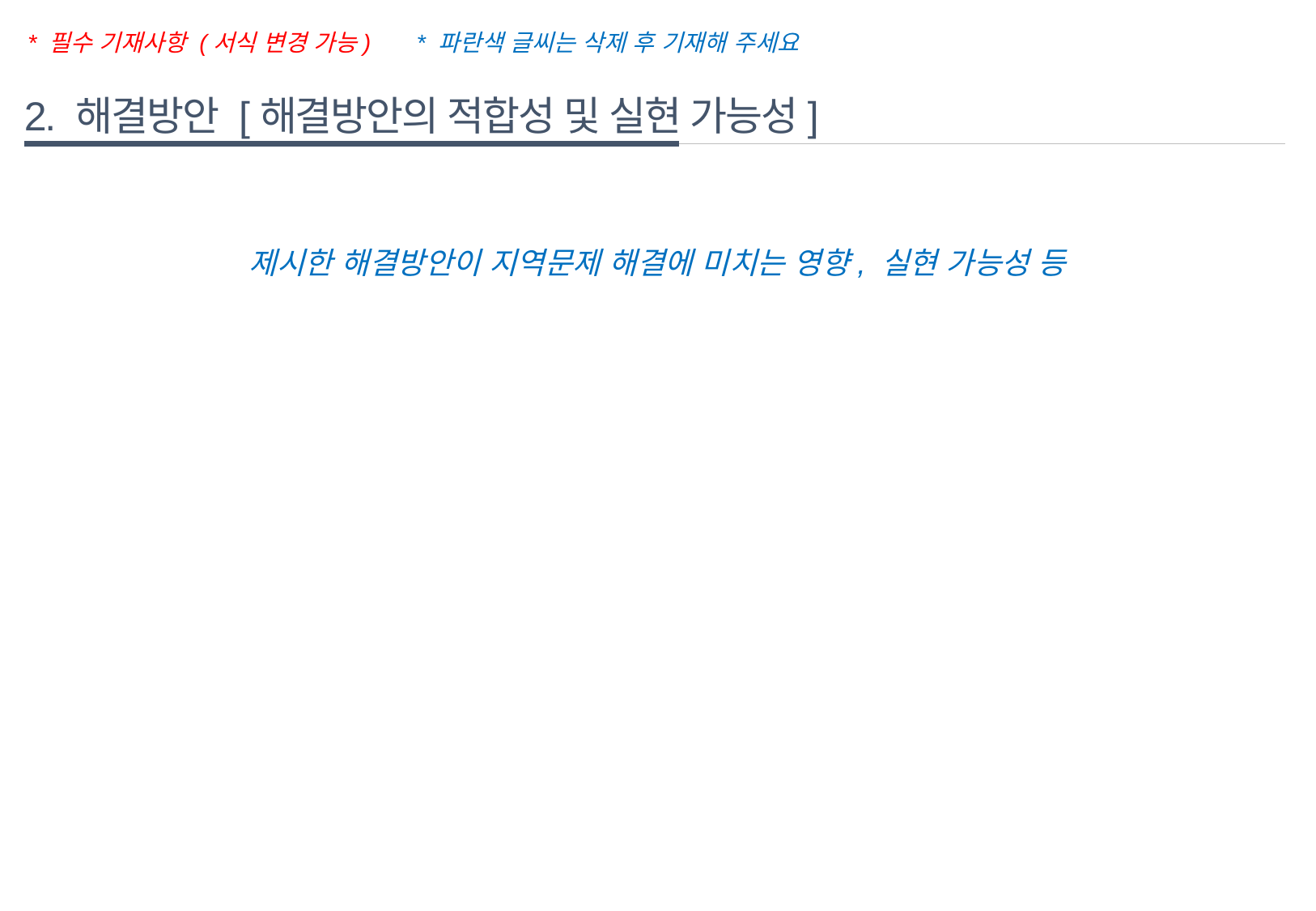

* 필수 기재사항 (서식 변경 가능)
* 파란색 글씨는 삭제 후 기재해 주세요
2. 해결방안 [해결방안의 적합성 및 실현 가능성]
제시한 해결방안이 지역문제 해결에 미치는 영향, 실현 가능성 등